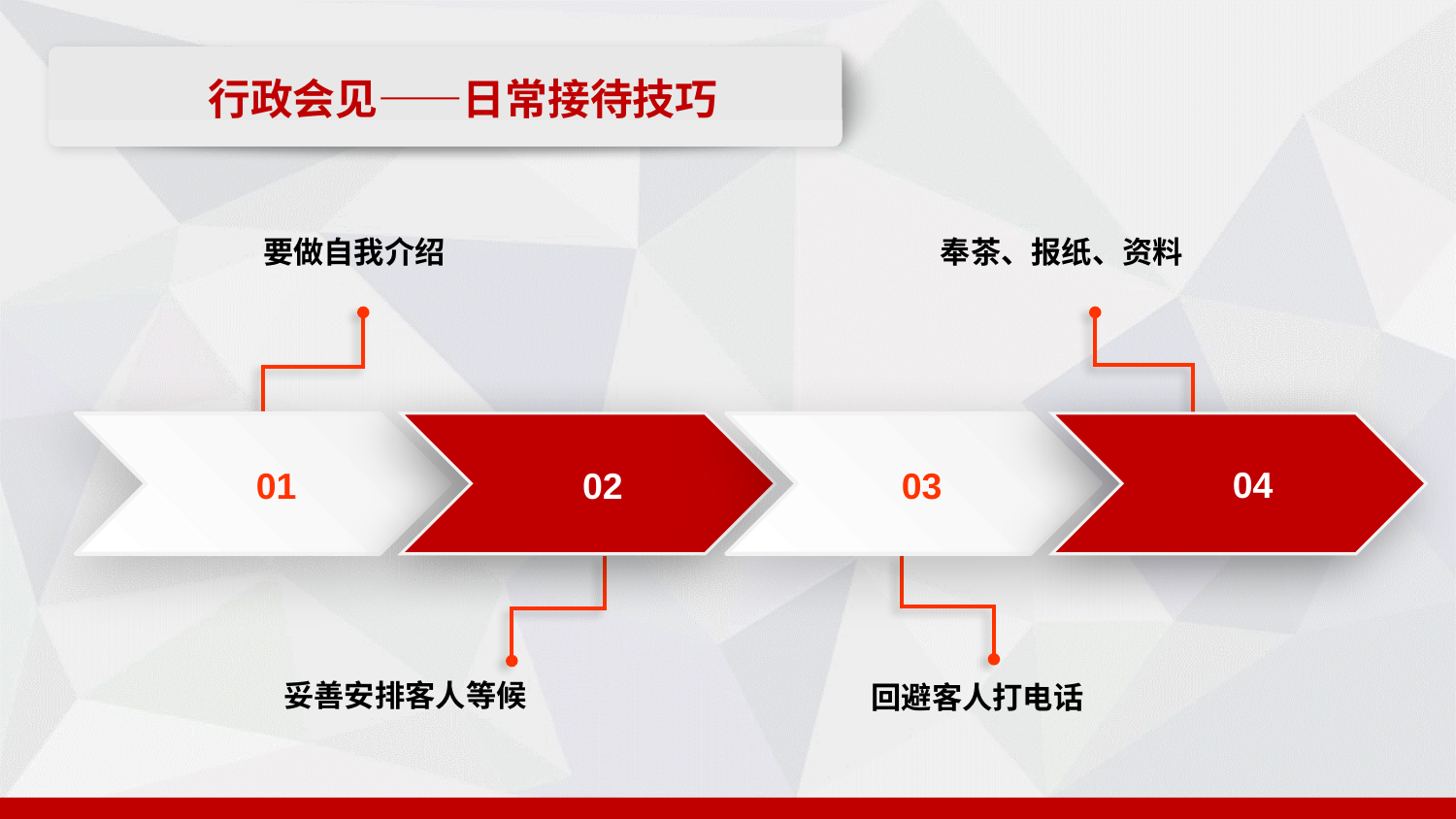

行政会见——日常接待技巧
要做自我介绍
奉茶、报纸、资料

01

02

03

04
妥善安排客人等候
回避客人打电话